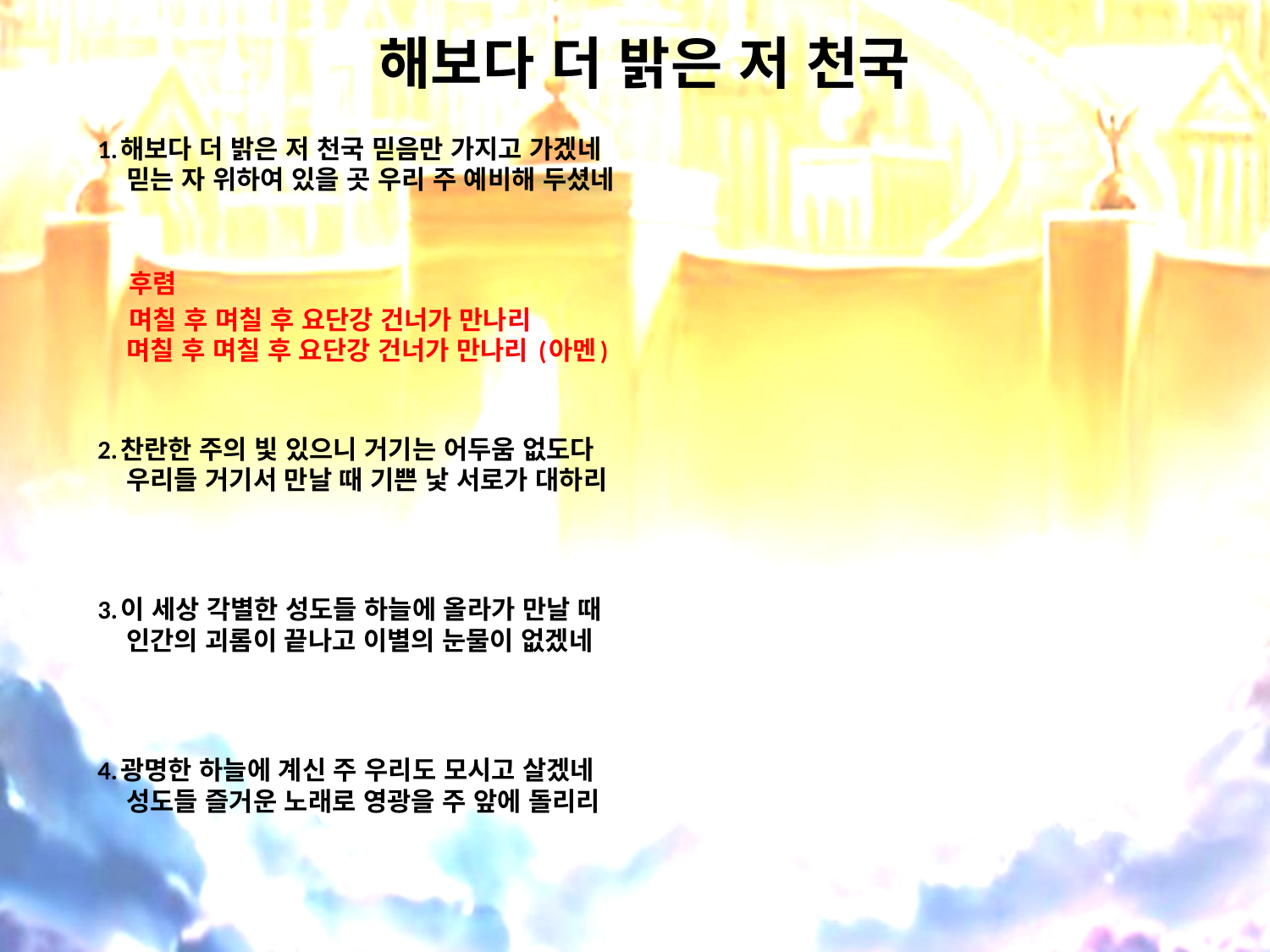

# 해보다 더 밝은 저 천국
1.해보다 더 밝은 저 천국 믿음만 가지고 가겠네
    믿는 자 위하여 있을 곳 우리 주 예비해 두셨네

    후렴
    며칠 후 며칠 후 요단강 건너가 만나리
    며칠 후 며칠 후 요단강 건너가 만나리 (아멘)
2.찬란한 주의 빛 있으니 거기는 어두움 없도다
    우리들 거기서 만날 때 기쁜 낯 서로가 대하리
3.이 세상 각별한 성도들 하늘에 올라가 만날 때
    인간의 괴롬이 끝나고 이별의 눈물이 없겠네
4.광명한 하늘에 계신 주 우리도 모시고 살겠네
    성도들 즐거운 노래로 영광을 주 앞에 돌리리